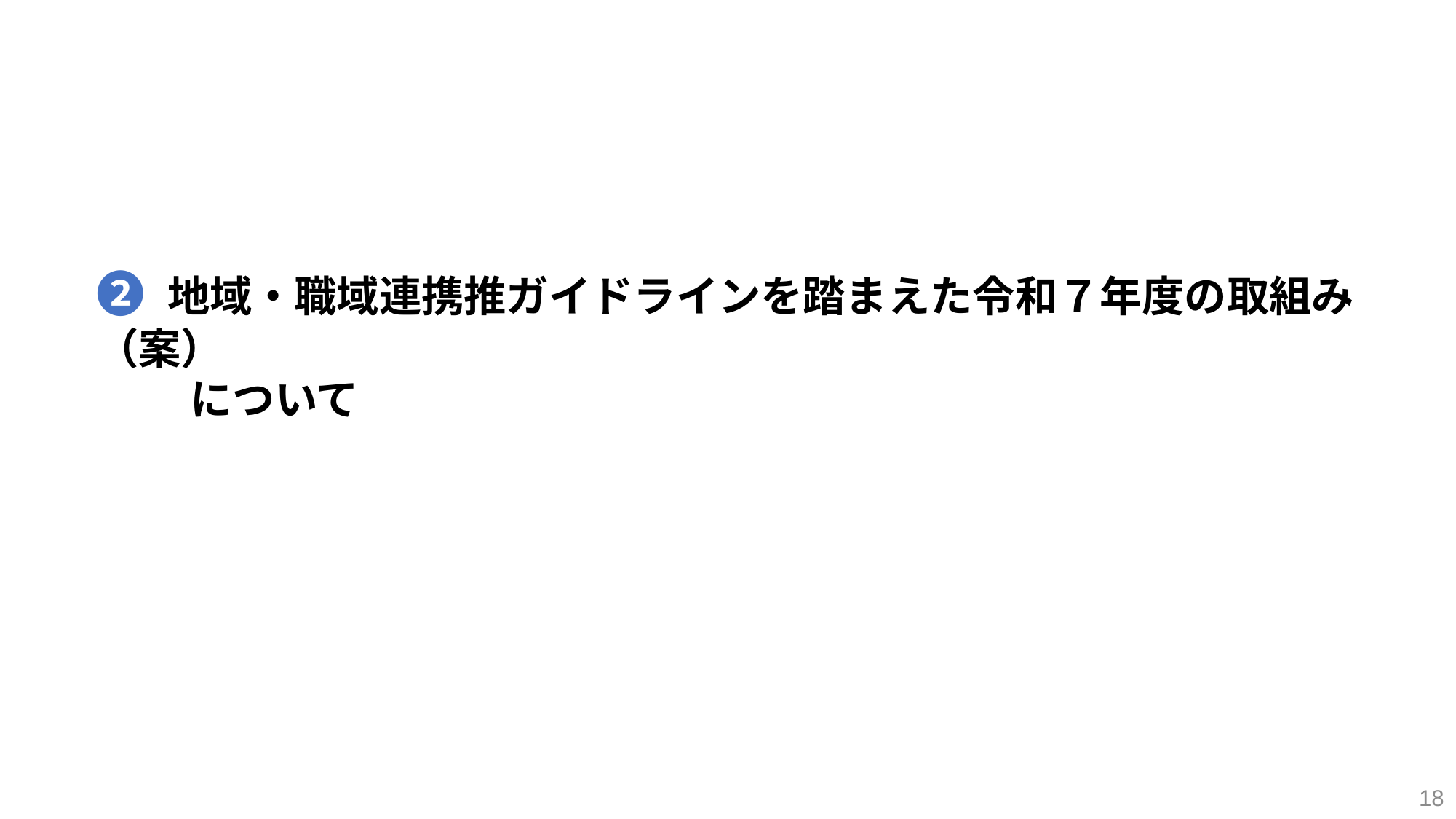

➋ 地域・職域連携推ガイドラインを踏まえた令和７年度の取組み（案）
　　 について

18